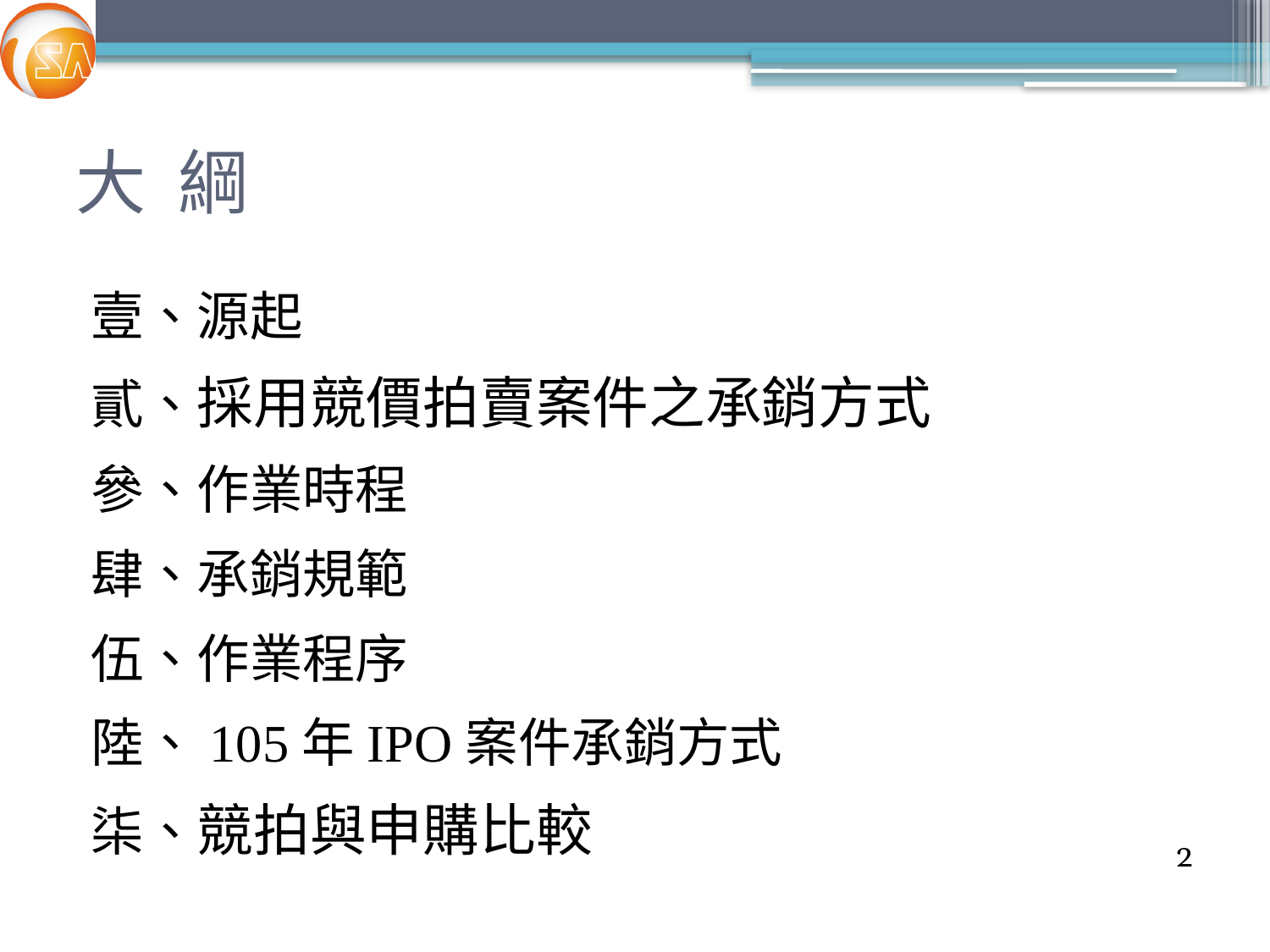

# 大  綱
壹、源起
貳、採用競價拍賣案件之承銷方式
參、作業時程
肆、承銷規範
伍、作業程序
陸、105年IPO案件承銷方式
柒、競拍與申購比較
2